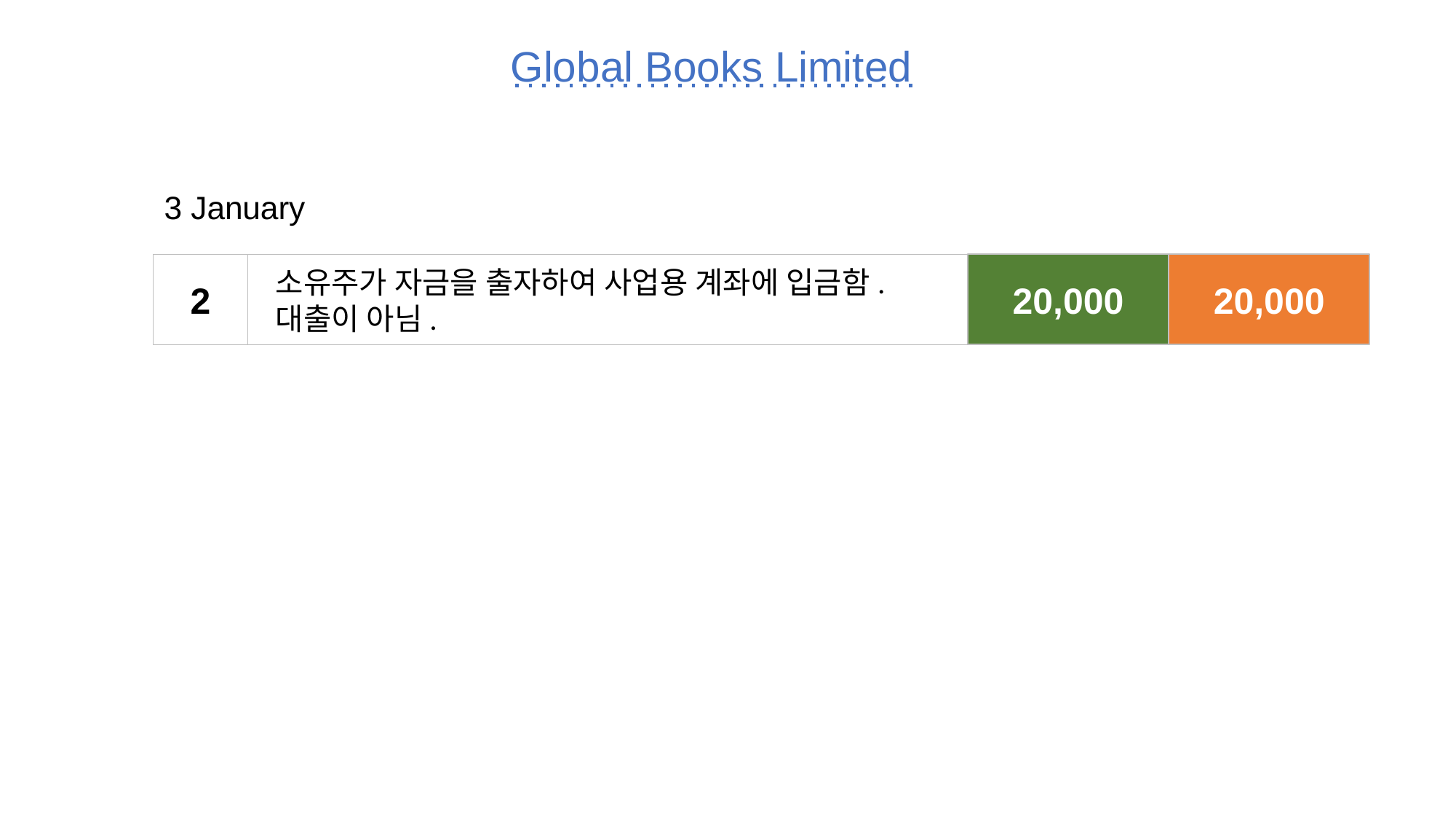

Global Books Limited
3 January
20,000
20,000
2
Cash
20,000
contributed capital
20,000
소유주가 자금을 출자하여 사업용 계좌에 입금함. 대출이 아님.